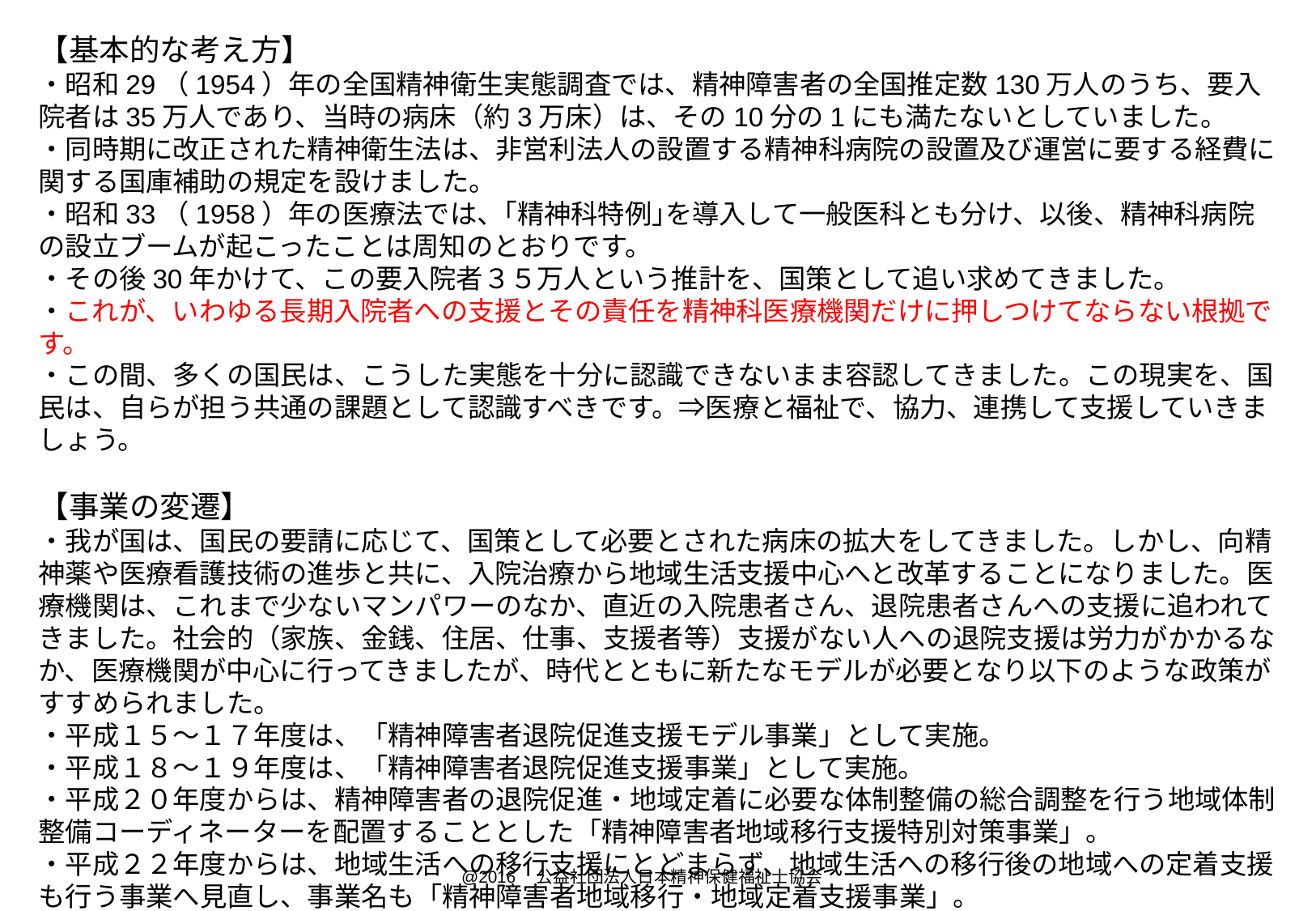

【基本的な考え方】
・昭和29（1954）年の全国精神衛生実態調査では、精神障害者の全国推定数130万人のうち、要入院者は35万人であり、当時の病床（約3万床）は、その10分の1にも満たないとしていました。
・同時期に改正された精神衛生法は、非営利法人の設置する精神科病院の設置及び運営に要する経費に関する国庫補助の規定を設けました。
・昭和33（1958）年の医療法では、｢精神科特例｣を導入して一般医科とも分け、以後、精神科病院の設立ブームが起こったことは周知のとおりです。
・その後30年かけて、この要入院者３５万人という推計を、国策として追い求めてきました。
・これが、いわゆる長期入院者への支援とその責任を精神科医療機関だけに押しつけてならない根拠です。
・この間、多くの国民は、こうした実態を十分に認識できないまま容認してきました。この現実を、国民は、自らが担う共通の課題として認識すべきです。⇒医療と福祉で、協力、連携して支援していきましょう。

【事業の変遷】
・我が国は、国民の要請に応じて、国策として必要とされた病床の拡大をしてきました。しかし、向精神薬や医療看護技術の進歩と共に、入院治療から地域生活支援中心へと改革することになりました。医療機関は、これまで少ないマンパワーのなか、直近の入院患者さん、退院患者さんへの支援に追われてきました。社会的（家族、金銭、住居、仕事、支援者等）支援がない人への退院支援は労力がかかるなか、医療機関が中心に行ってきましたが、時代とともに新たなモデルが必要となり以下のような政策がすすめられました。
・平成１５～１７年度は、「精神障害者退院促進支援モデル事業」として実施。
・平成１８～１９年度は、「精神障害者退院促進支援事業」として実施。
・平成２０年度からは、精神障害者の退院促進・地域定着に必要な体制整備の総合調整を行う地域体制整備コーディネーターを配置することとした「精神障害者地域移行支援特別対策事業」。
・平成２２年度からは、地域生活への移行支援にとどまらず、地域生活への移行後の地域への定着支援も行う事業へ見直し、事業名も「精神障害者地域移行・地域定着支援事業」。
・平成２４年４月、障害者自立支援法の「地域相談支援」となる。
@2016　公益社団法人日本精神保健福祉士協会